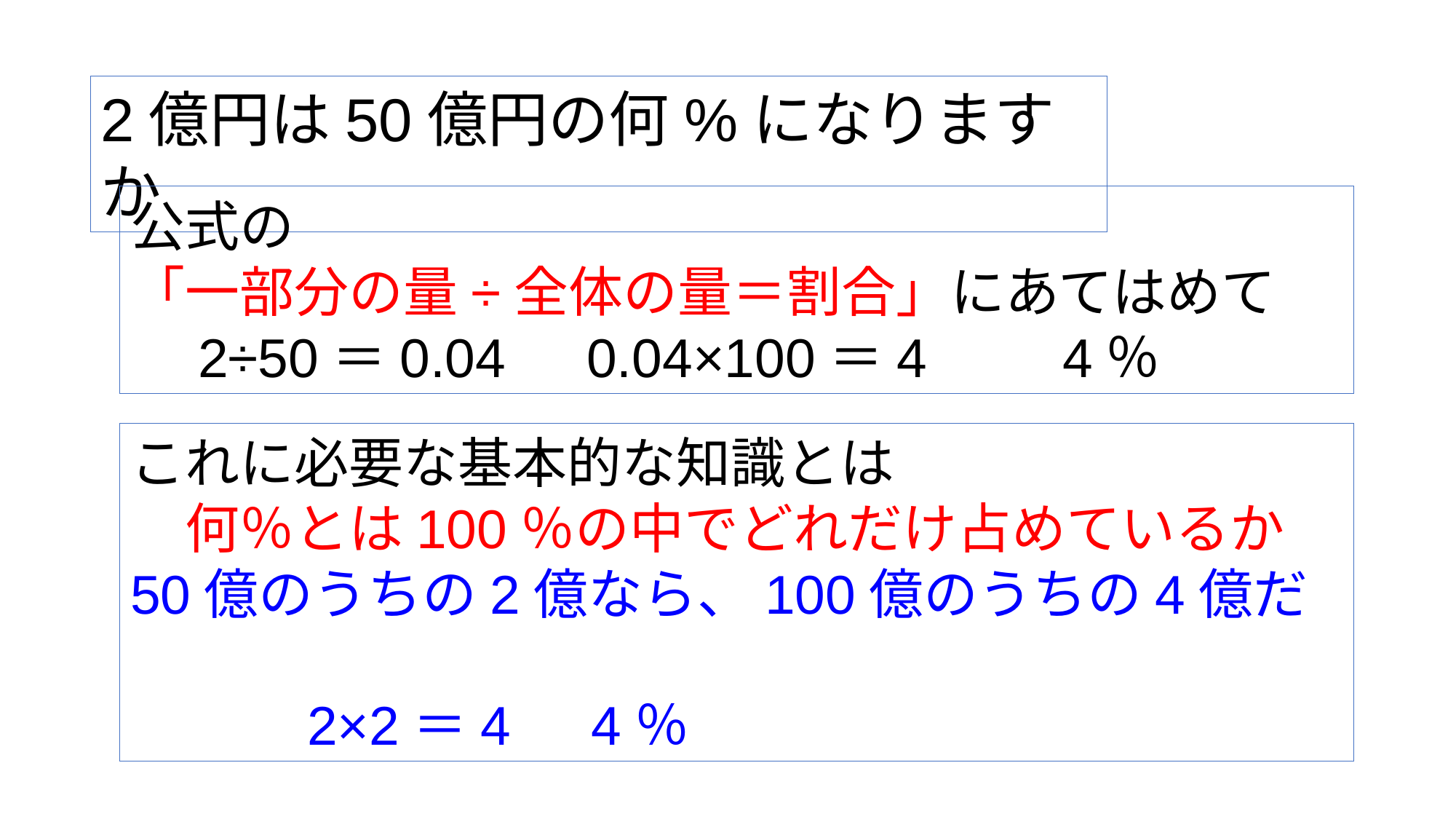

2億円は50億円の何%になりますか
公式の
「一部分の量÷全体の量＝割合」にあてはめて
　2÷50＝0.04　0.04×100＝4　　4％
これに必要な基本的な知識とは
　何％とは100％の中でどれだけ占めているか
50億のうちの2億なら、100億のうちの4億だ
　　　2×2＝4　4％